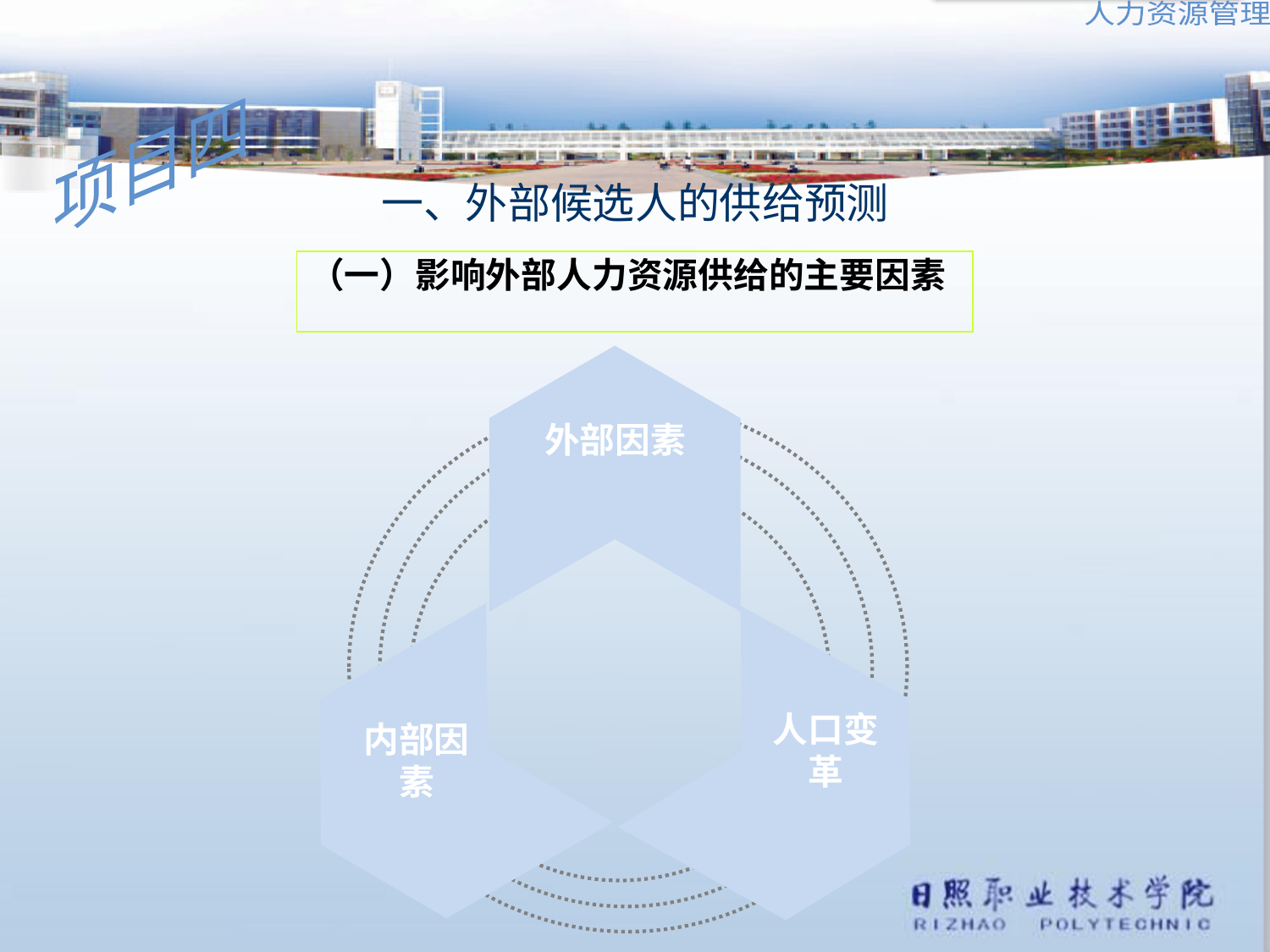

一、外部候选人的供给预测
（一）影响外部人力资源供给的主要因素

外部因素

人口变革
内部因素